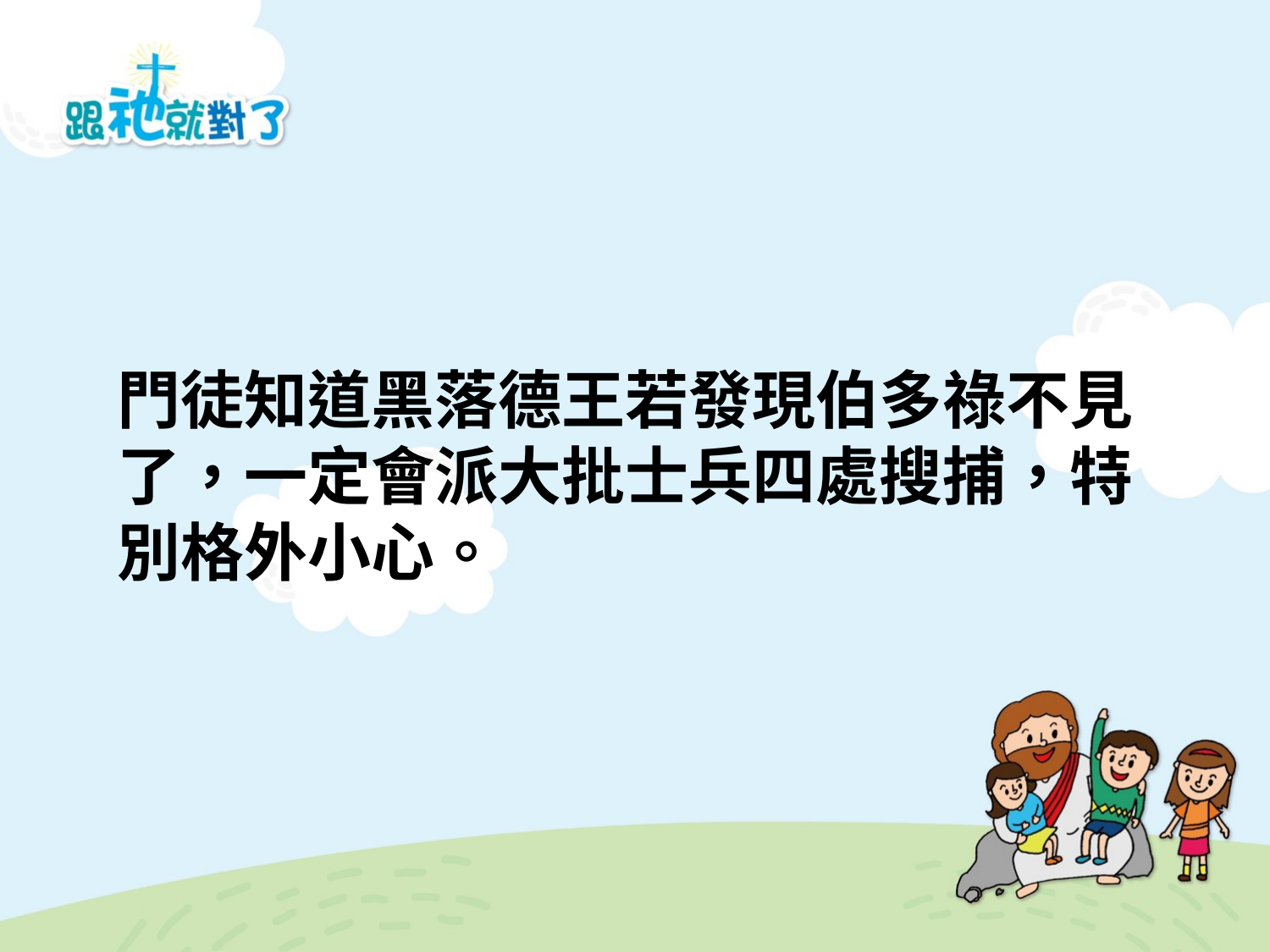

門徒知道黑落德王若發現伯多祿不見了，一定會派大批士兵四處搜捕，特別格外小心。